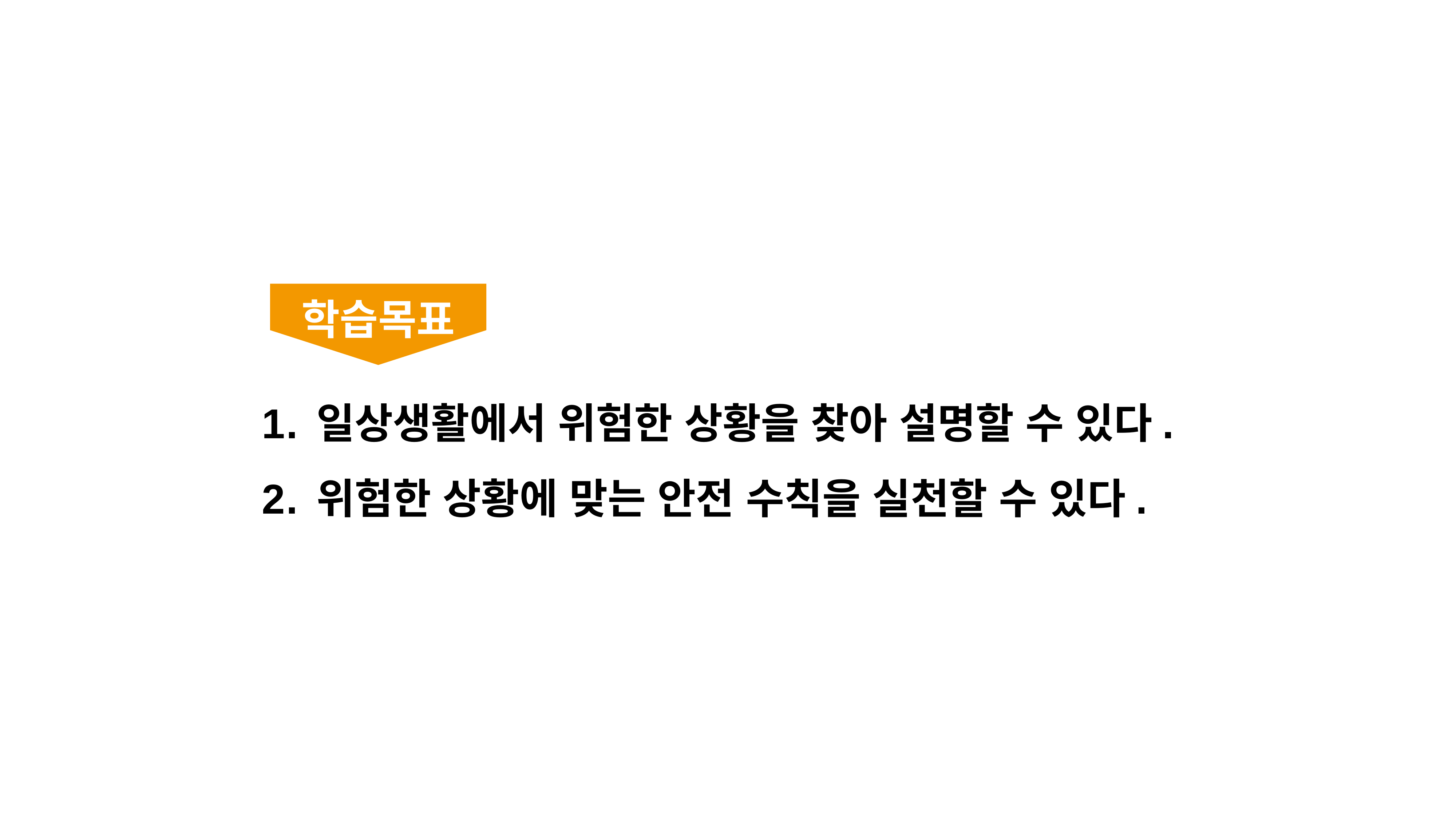

학습목표
일상생활에서 위험한 상황을 찾아 설명할 수 있다.
위험한 상황에 맞는 안전 수칙을 실천할 수 있다.